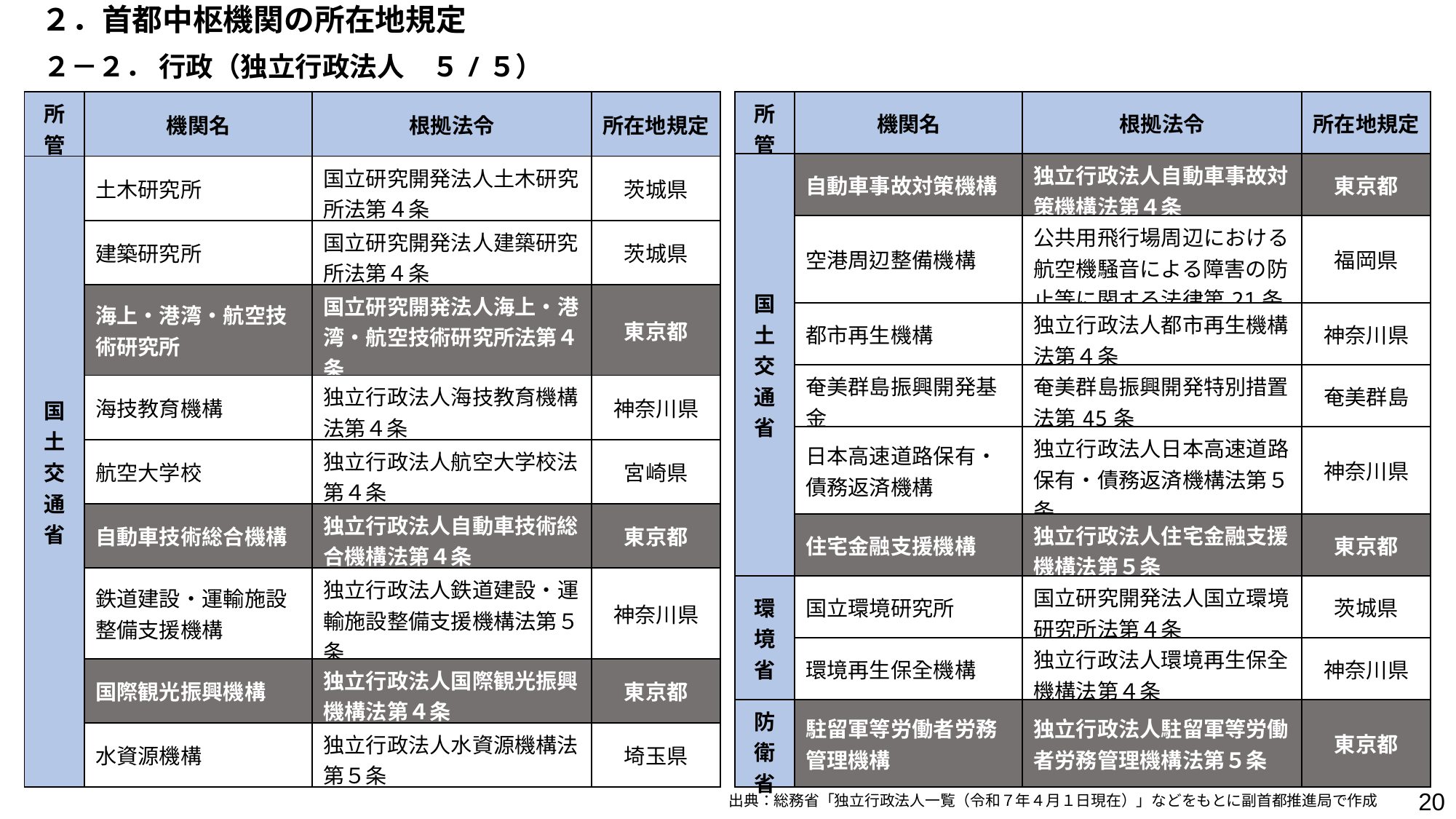

２．首都中枢機関の所在地規定
２－２． 行政（独立行政法人　５/５）
| 所管 | 機関名 | 根拠法令 | 所在地規定 |
| --- | --- | --- | --- |
| 国土交通省 | 土木研究所 | 国立研究開発法人土木研究所法第４条 | 茨城県 |
|  | 建築研究所 | 国立研究開発法人建築研究所法第４条 | 茨城県 |
|  | 海上・港湾・航空技術研究所 | 国立研究開発法人海上・港湾・航空技術研究所法第４条 | 東京都 |
|  | 海技教育機構 | 独立行政法人海技教育機構法第４条 | 神奈川県 |
|  | 航空大学校 | 独立行政法人航空大学校法第４条 | 宮崎県 |
|  | 自動車技術総合機構 | 独立行政法人自動車技術総合機構法第４条 | 東京都 |
|  | 鉄道建設・運輸施設整備支援機構 | 独立行政法人鉄道建設・運輸施設整備支援機構法第５条 | 神奈川県 |
|  | 国際観光振興機構 | 独立行政法人国際観光振興機構法第４条 | 東京都 |
|  | 水資源機構 | 独立行政法人水資源機構法第５条 | 埼玉県 |
| 所管 | 機関名 | 根拠法令 | 所在地規定 |
| --- | --- | --- | --- |
| 国土交通省 | 自動車事故対策機構 | 独立行政法人自動車事故対策機構法第４条 | 東京都 |
|  | 空港周辺整備機構 | 公共用飛行場周辺における航空機騒音による障害の防止等に関する法律第21条 | 福岡県 |
|  | 都市再生機構 | 独立行政法人都市再生機構法第４条 | 神奈川県 |
|  | 奄美群島振興開発基金 | 奄美群島振興開発特別措置法第45条 | 奄美群島 |
|  | 日本高速道路保有・債務返済機構 | 独立行政法人日本高速道路保有・債務返済機構法第５条 | 神奈川県 |
|  | 住宅金融支援機構 | 独立行政法人住宅金融支援機構法第５条 | 東京都 |
| 環境省 | 国立環境研究所 | 国立研究開発法人国立環境研究所法第４条 | 茨城県 |
|  | 環境再生保全機構 | 独立行政法人環境再生保全機構法第４条 | 神奈川県 |
| 防衛省 | 駐留軍等労働者労務管理機構 | 独立行政法人駐留軍等労働者労務管理機構法第５条 | 東京都 |
20
出典：総務省「独立行政法人一覧（令和７年４月１日現在）」などをもとに副首都推進局で作成